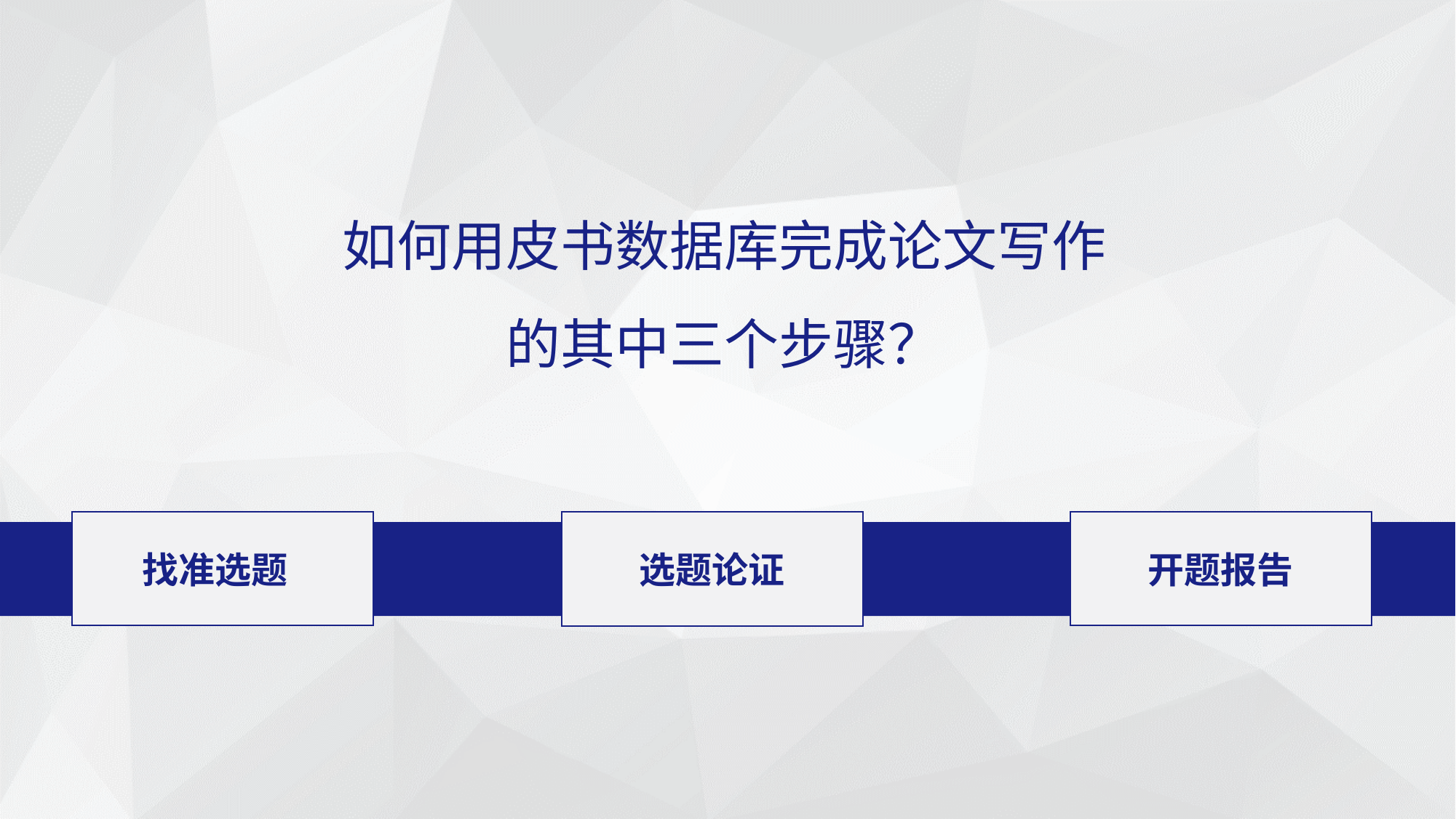

如何用皮书数据库完成论文写作的其中三个步骤？

找准选题
选题论证
开题报告